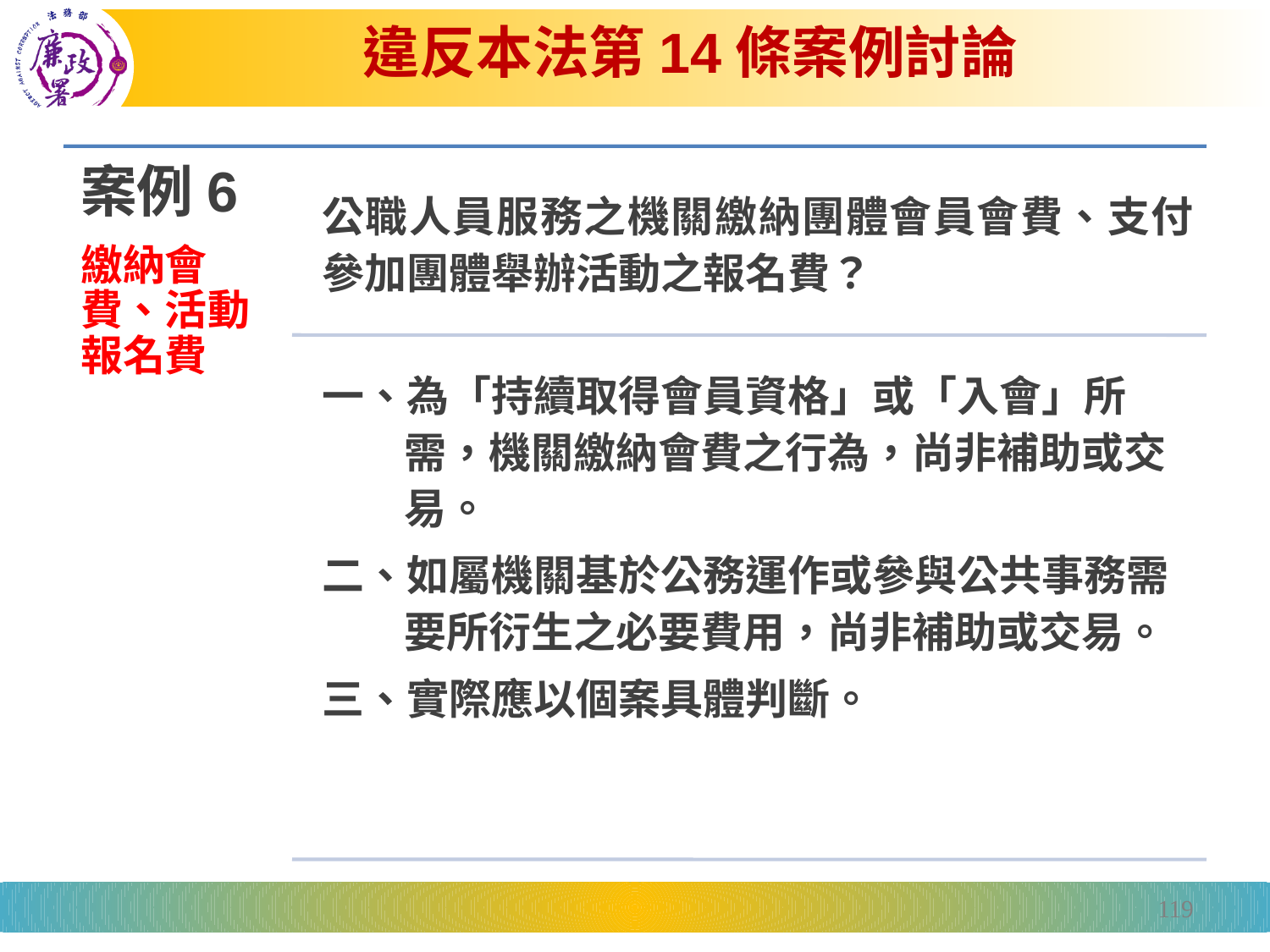

# 違反本法第14條案例討論
案例6
繳納會費、活動報名費
公職人員服務之機關繳納團體會員會費、支付參加團體舉辦活動之報名費？
一、為「持續取得會員資格」或「入會」所需，機關繳納會費之行為，尚非補助或交易。
二、如屬機關基於公務運作或參與公共事務需要所衍生之必要費用，尚非補助或交易。
三、實際應以個案具體判斷。
119